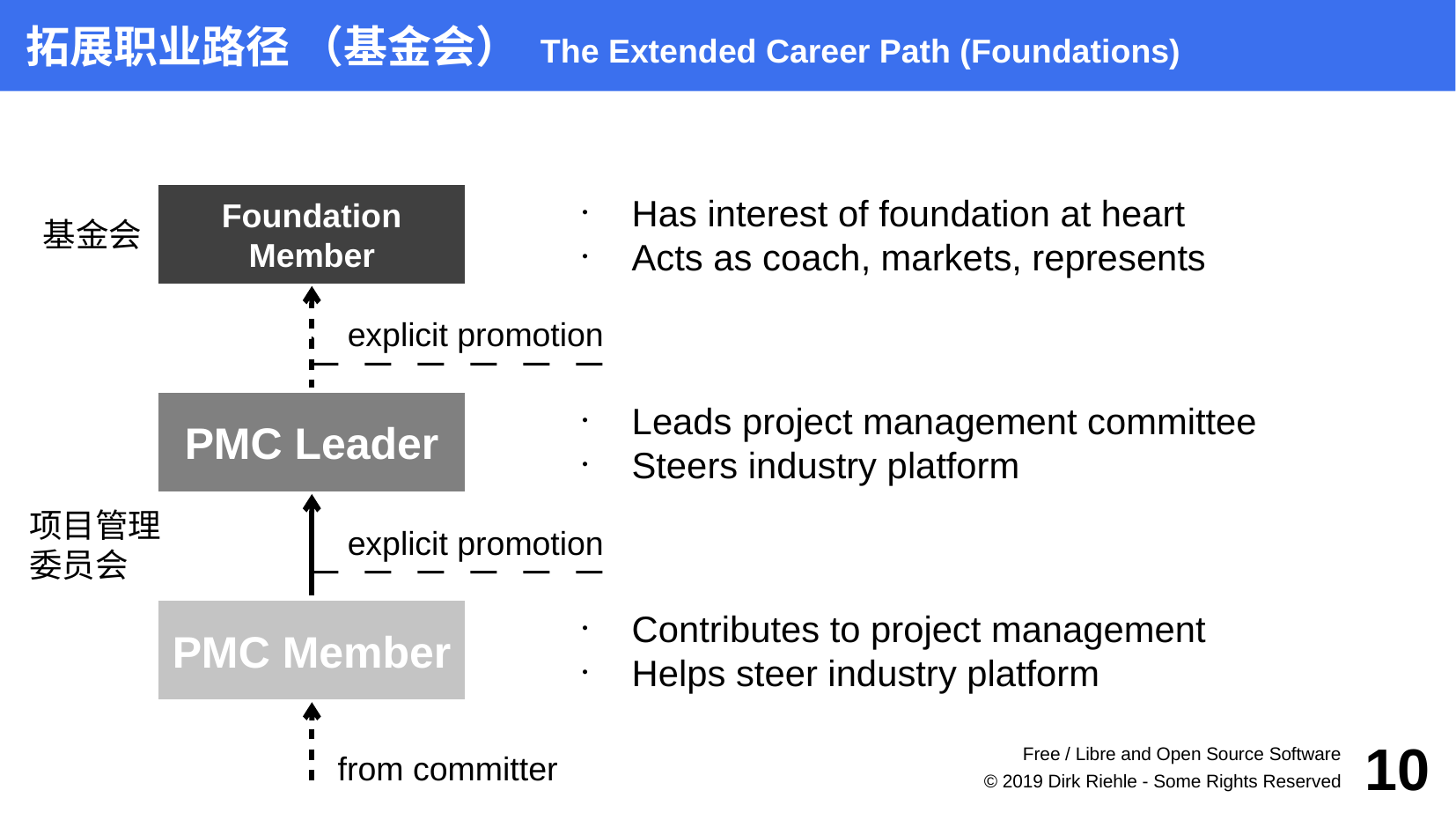

拓展职业路径 （基金会） The Extended Career Path (Foundations)
Has interest of foundation at heart
Acts as coach, markets, represents
Foundation
Member
explicit promotion

PMC Leader
explicit promotion

PMC Member
from committer
基金会
Leads project management committee
Steers industry platform
项目管理委员会
Contributes to project management
Helps steer industry platform
Free / Libre and Open Source Software
10
© 2019 Dirk Riehle - Some Rights Reserved